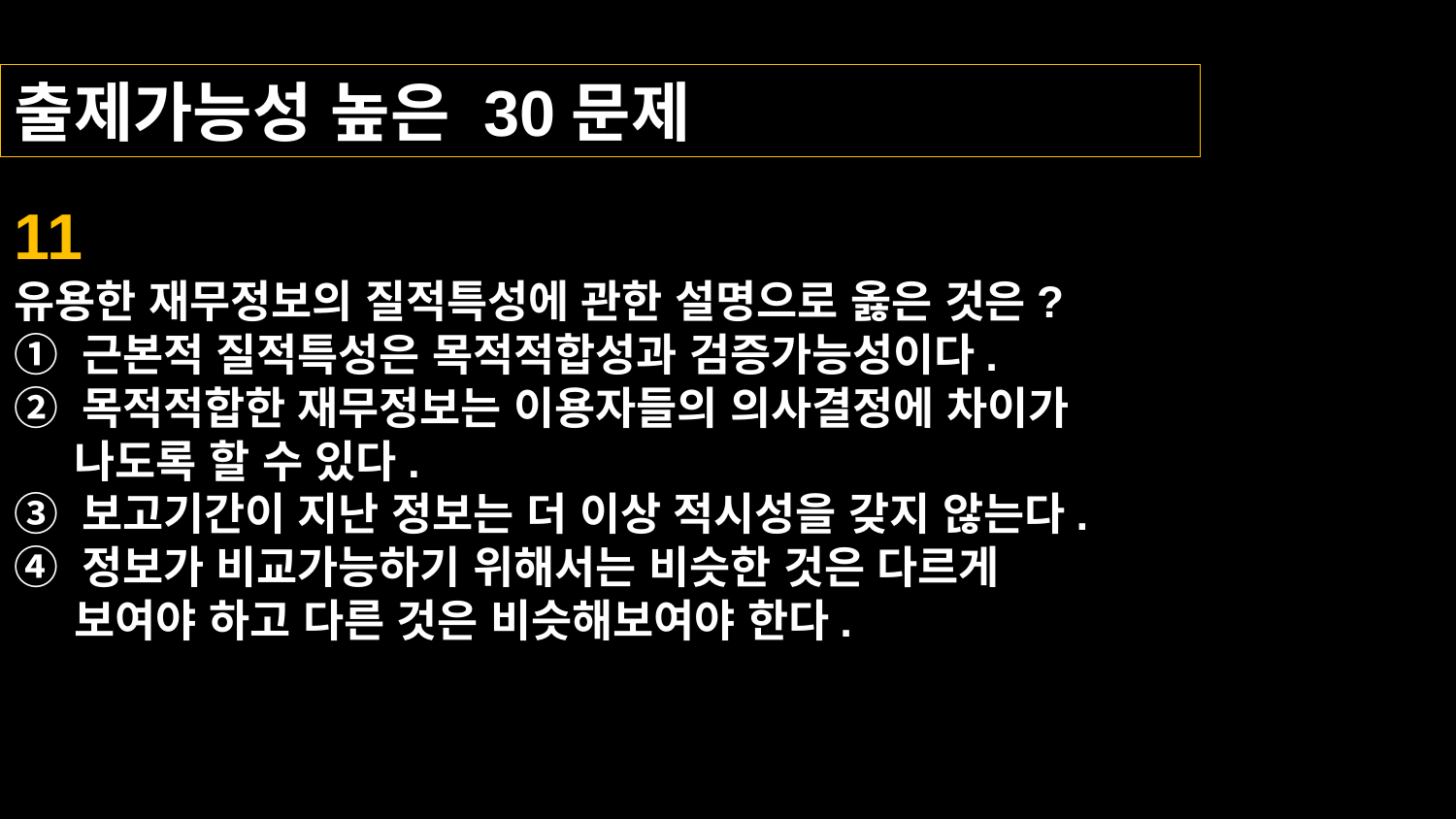

출제가능성 높은 30문제
11
유용한 재무정보의 질적특성에 관한 설명으로 옳은 것은?
① 근본적 질적특성은 목적적합성과 검증가능성이다.
② 목적적합한 재무정보는 이용자들의 의사결정에 차이가
    나도록 할 수 있다.
③ 보고기간이 지난 정보는 더 이상 적시성을 갖지 않는다.
④ 정보가 비교가능하기 위해서는 비슷한 것은 다르게
    보여야 하고 다른 것은 비슷해보여야 한다.